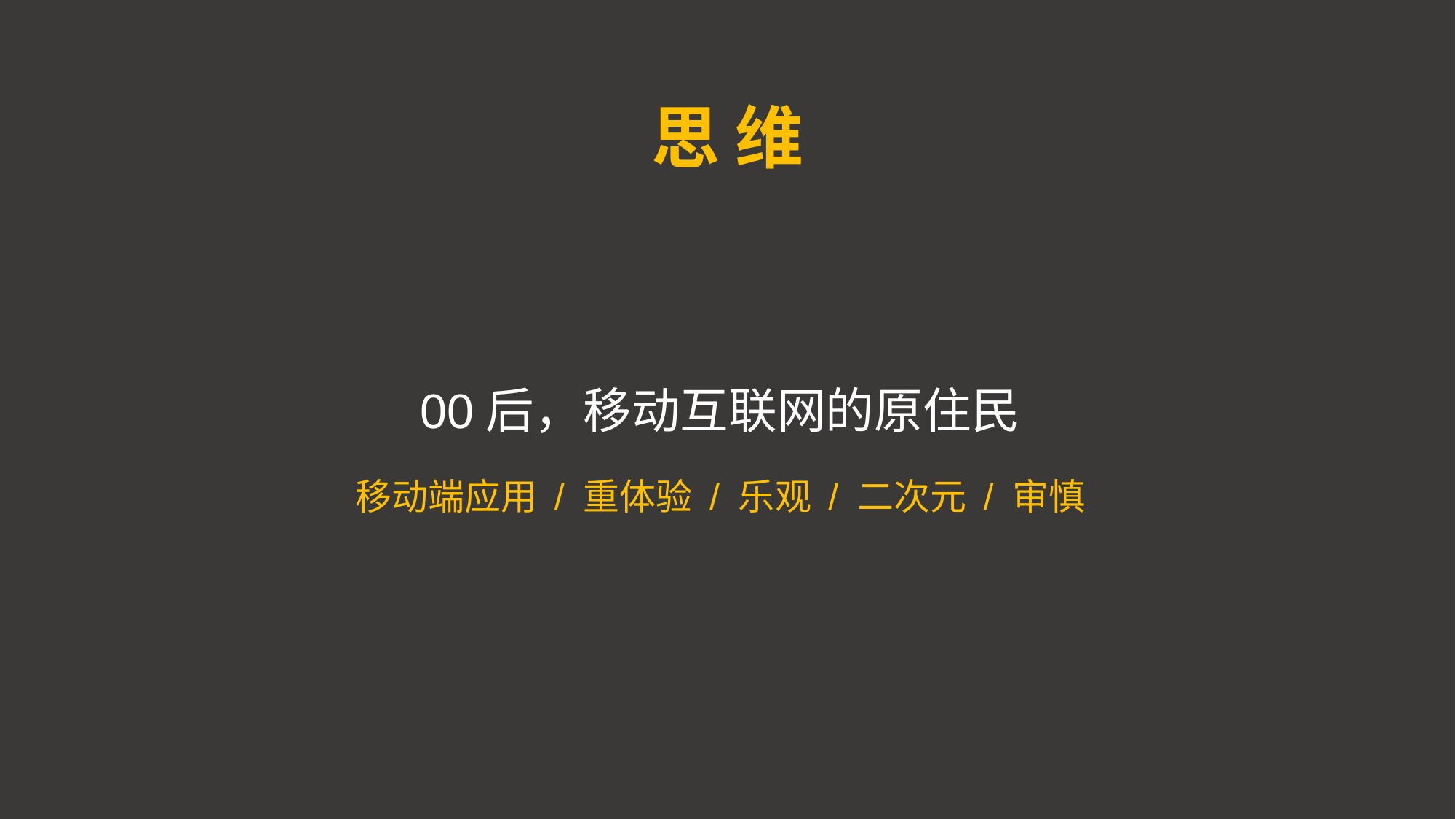

思 维
# 00后，移动互联网的原住民
移动端应用 / 重体验 / 乐观 / 二次元 / 审慎